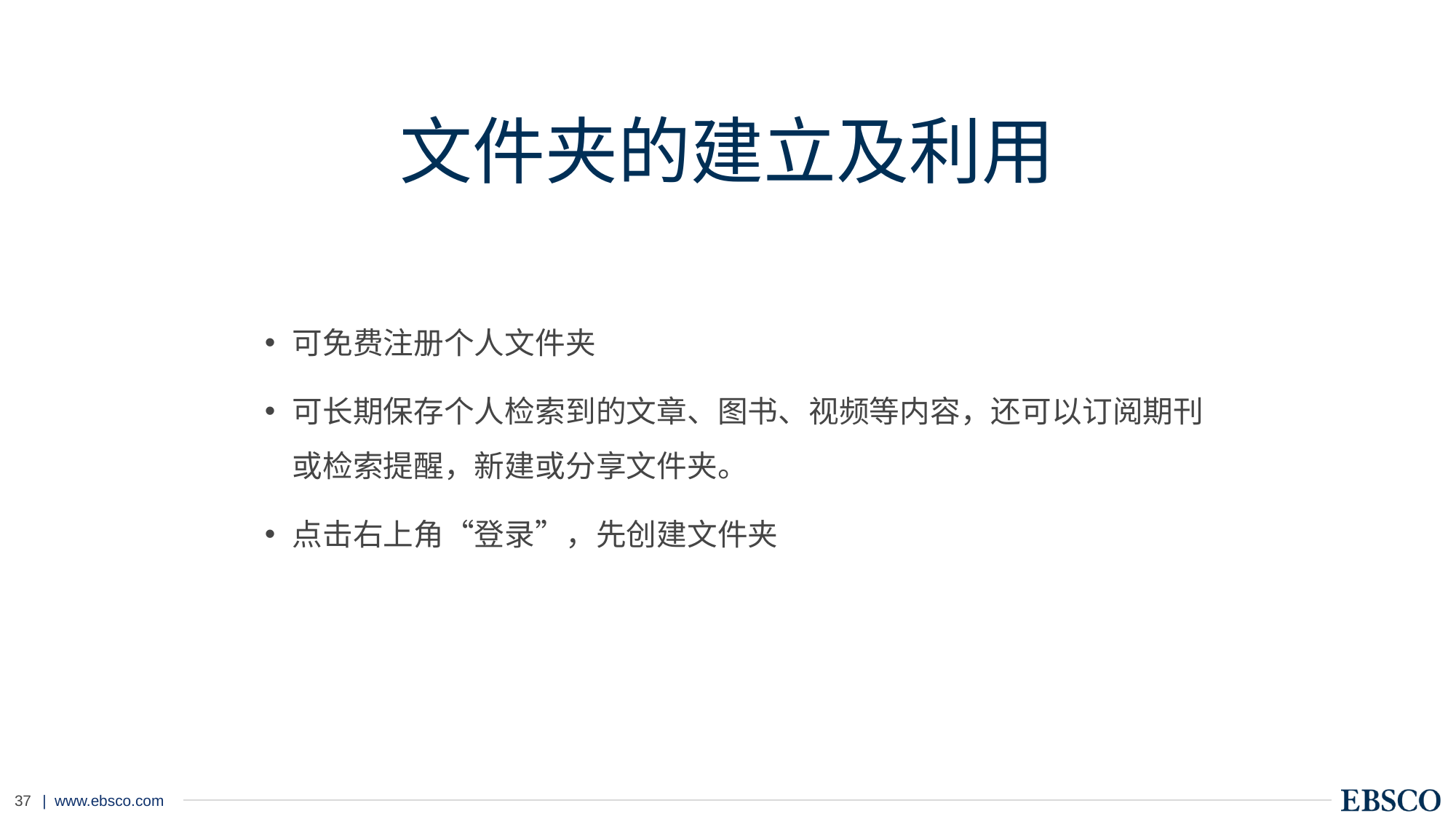

文件夹的建立及利用
可免费注册个人文件夹
可长期保存个人检索到的文章、图书、视频等内容，还可以订阅期刊或检索提醒，新建或分享文件夹。
点击右上角“登录”，先创建文件夹